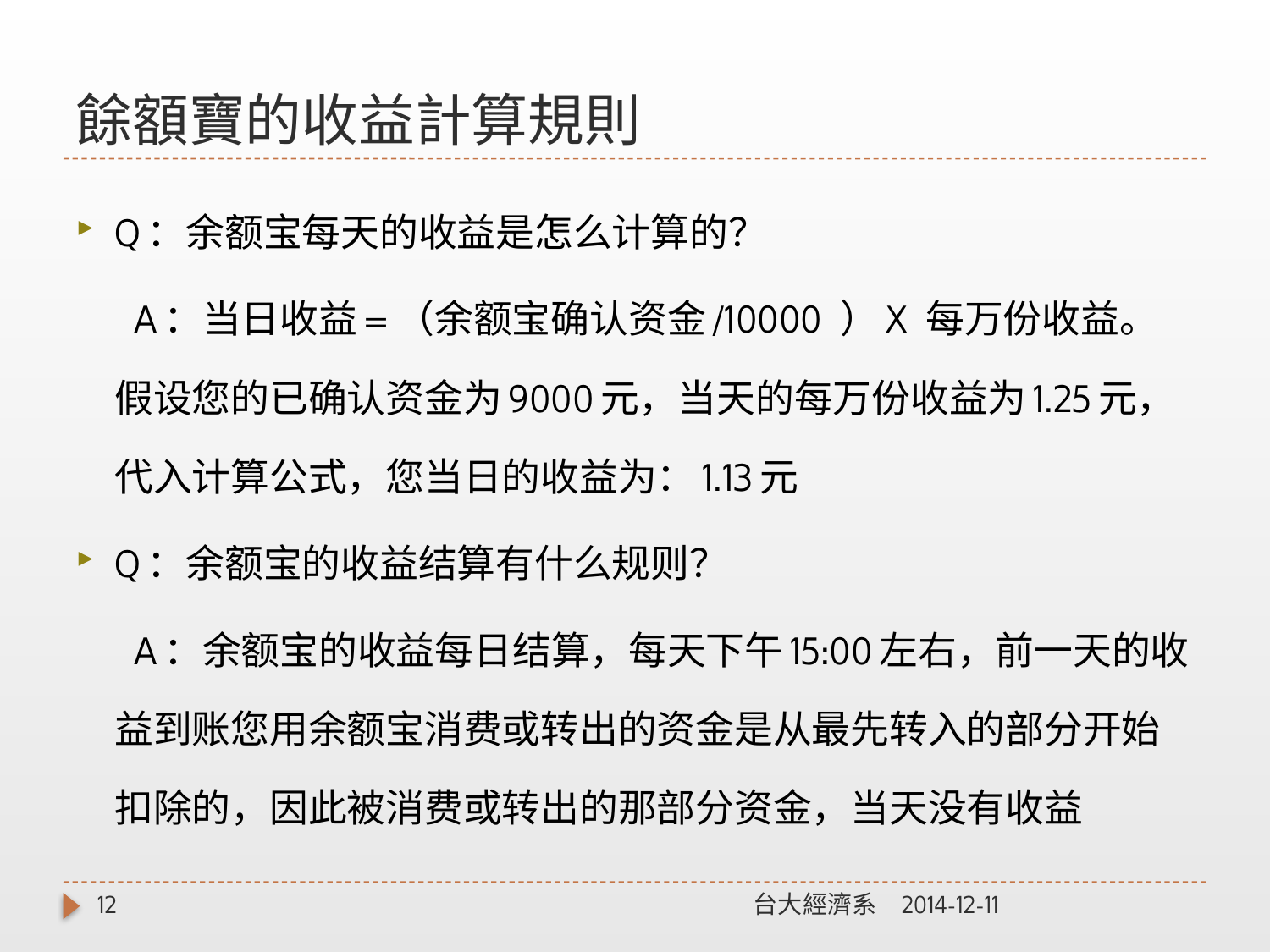

# 餘額寶的收益計算規則
Q：余额宝每天的收益是怎么计算的？
     A：当日收益=（余额宝确认资金/10000 ）X 每万份收益。假设您的已确认资金为9000元，当天的每万份收益为1.25元，代入计算公式，您当日的收益为：1.13元
Q：余额宝的收益结算有什么规则？
     A：余额宝的收益每日结算，每天下午15:00左右，前一天的收益到账您用余额宝消费或转出的资金是从最先转入的部分开始扣除的，因此被消费或转出的那部分资金，当天没有收益

12
台大經濟系
2014-12-11